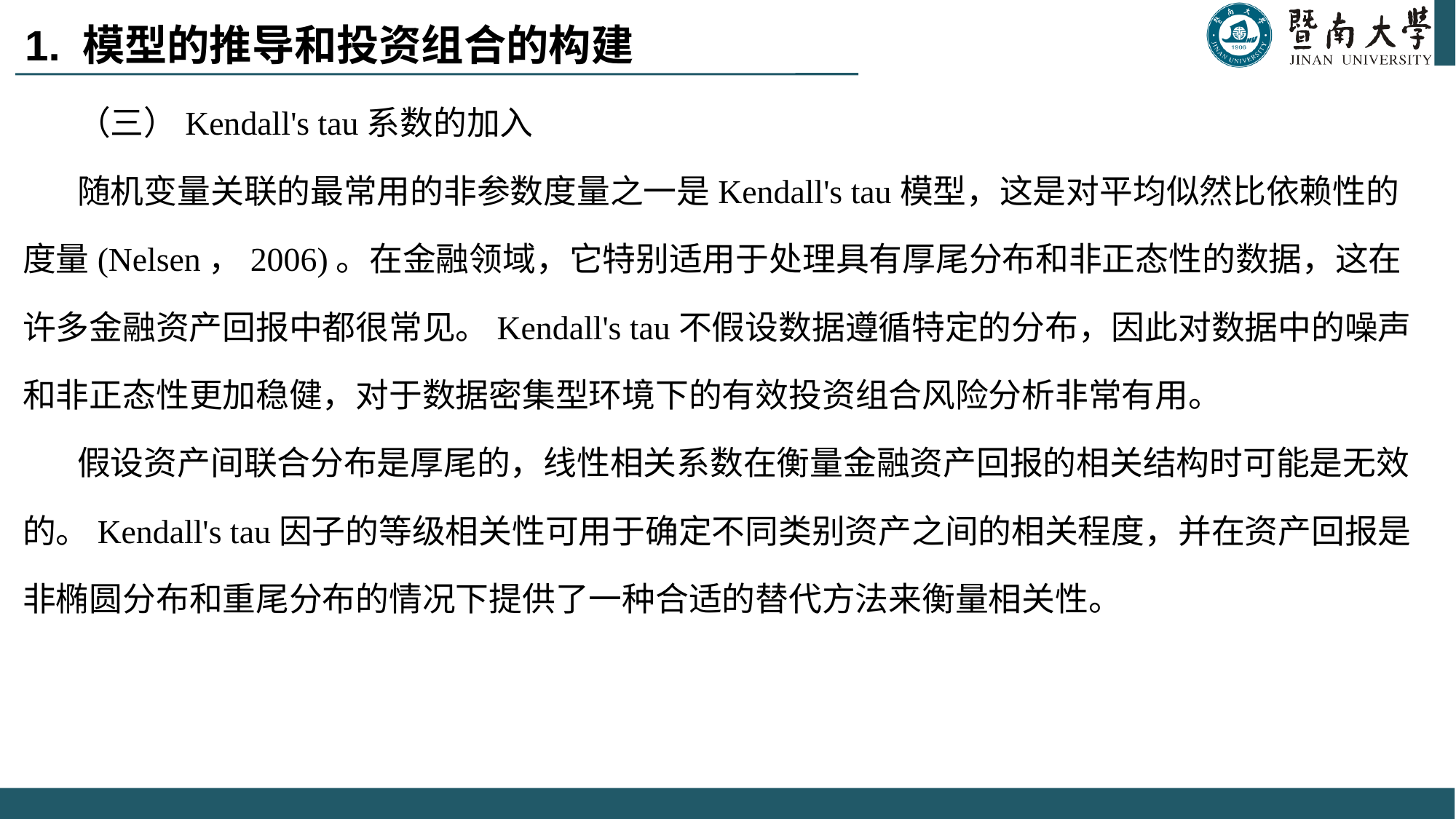

# 1. 模型的推导和投资组合的构建

（三）Kendall's tau系数的加入
随机变量关联的最常用的非参数度量之一是Kendall's tau模型，这是对平均似然比依赖性的度量(Nelsen，2006)。在金融领域，它特别适用于处理具有厚尾分布和非正态性的数据，这在许多金融资产回报中都很常见。Kendall's tau不假设数据遵循特定的分布，因此对数据中的噪声和非正态性更加稳健，对于数据密集型环境下的有效投资组合风险分析非常有用。
假设资产间联合分布是厚尾的，线性相关系数在衡量金融资产回报的相关结构时可能是无效的。Kendall's tau因子的等级相关性可用于确定不同类别资产之间的相关程度，并在资产回报是非椭圆分布和重尾分布的情况下提供了一种合适的替代方法来衡量相关性。